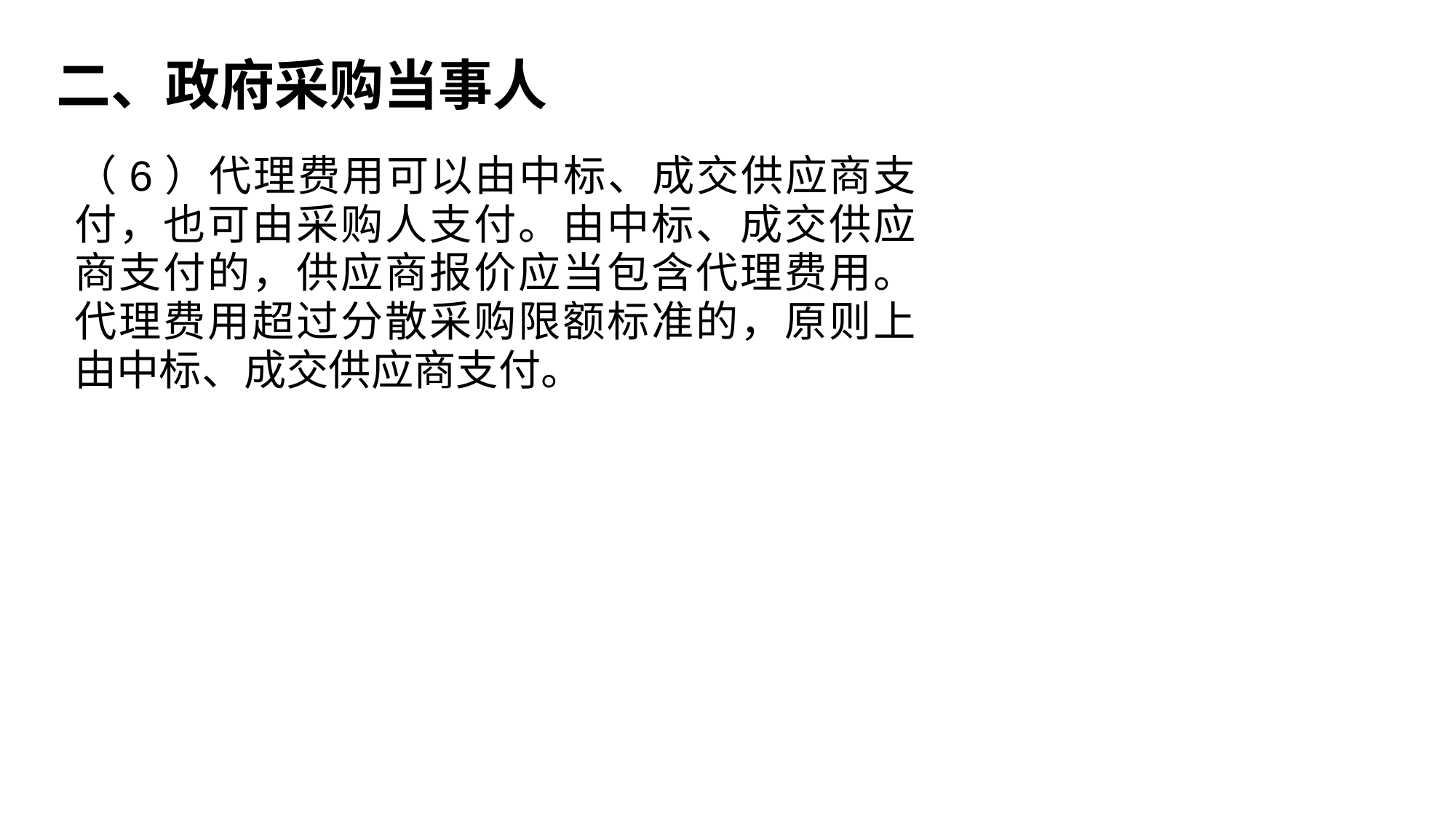

二、政府采购当事人
（6）代理费用可以由中标、成交供应商支付，也可由采购人支付。由中标、成交供应商支付的，供应商报价应当包含代理费用。代理费用超过分散采购限额标准的，原则上由中标、成交供应商支付。